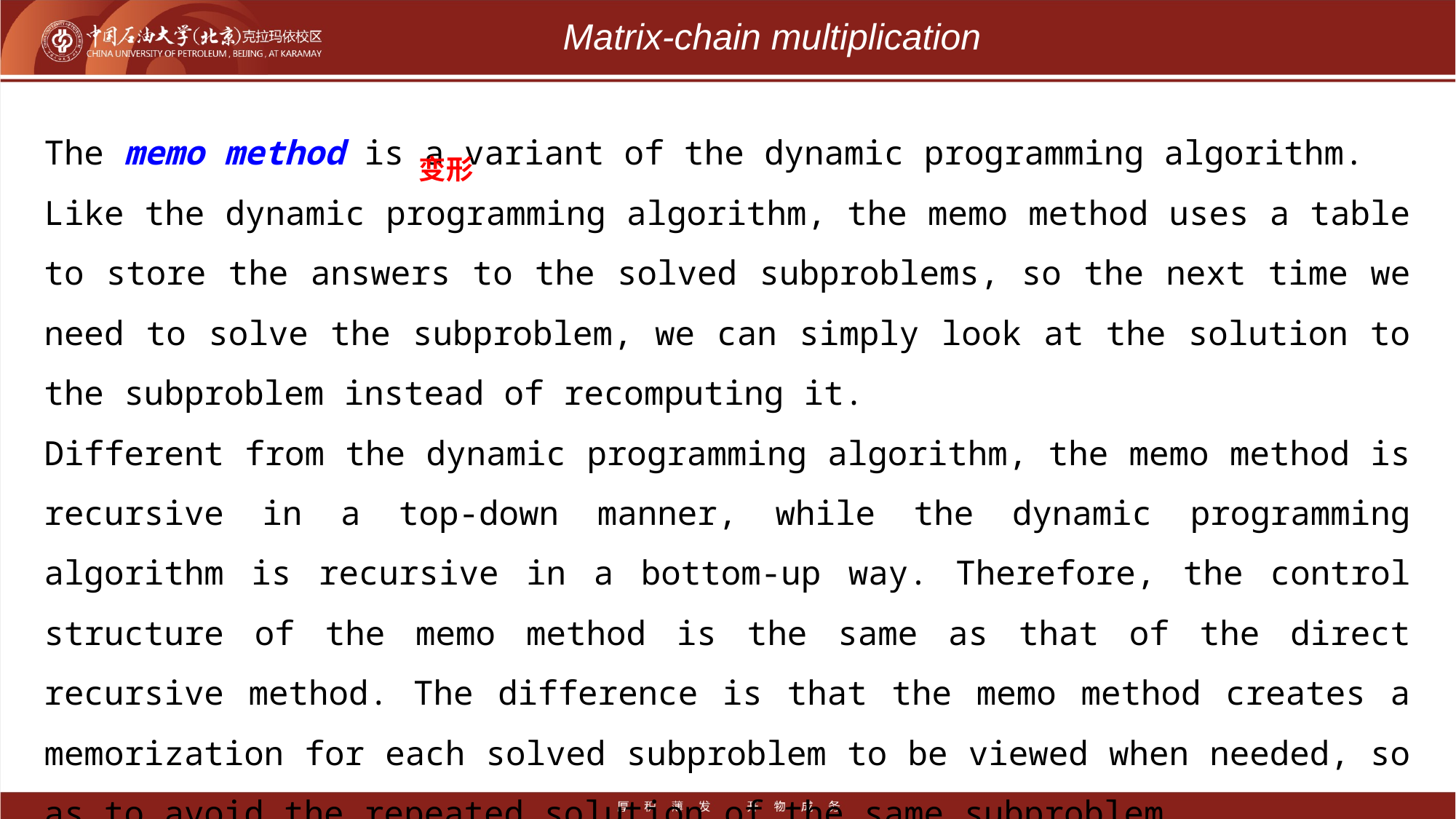

# Matrix-chain multiplication
The memo method is a variant of the dynamic programming algorithm.
Like the dynamic programming algorithm, the memo method uses a table to store the answers to the solved subproblems, so the next time we need to solve the subproblem, we can simply look at the solution to the subproblem instead of recomputing it.
Different from the dynamic programming algorithm, the memo method is recursive in a top-down manner, while the dynamic programming algorithm is recursive in a bottom-up way. Therefore, the control structure of the memo method is the same as that of the direct recursive method. The difference is that the memo method creates a memorization for each solved subproblem to be viewed when needed, so as to avoid the repeated solution of the same subproblem.
变形